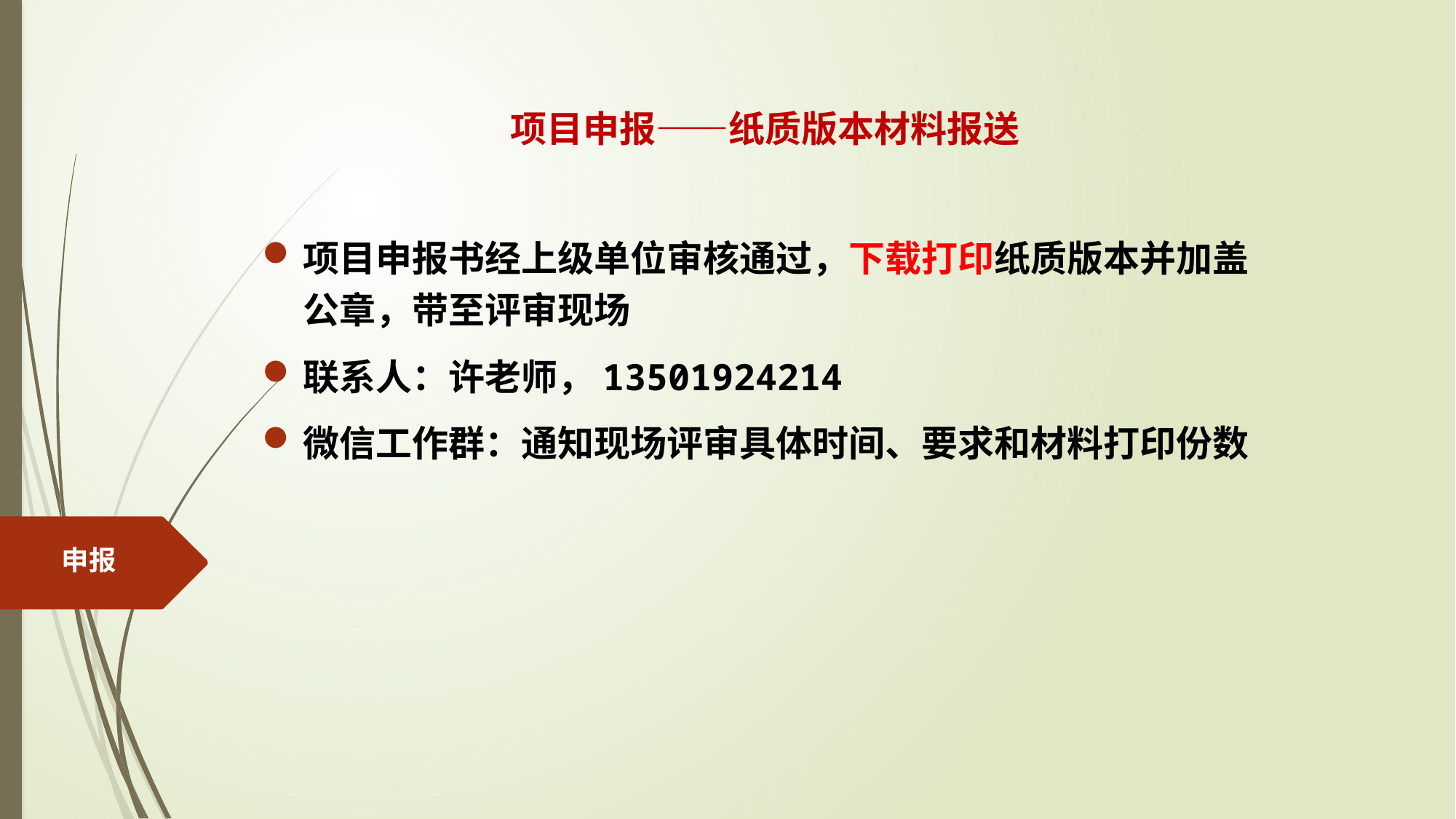

项目申报——纸质版本材料报送
项目申报书经上级单位审核通过，下载打印纸质版本并加盖公章，带至评审现场
联系人：许老师，13501924214
微信工作群：通知现场评审具体时间、要求和材料打印份数
申报